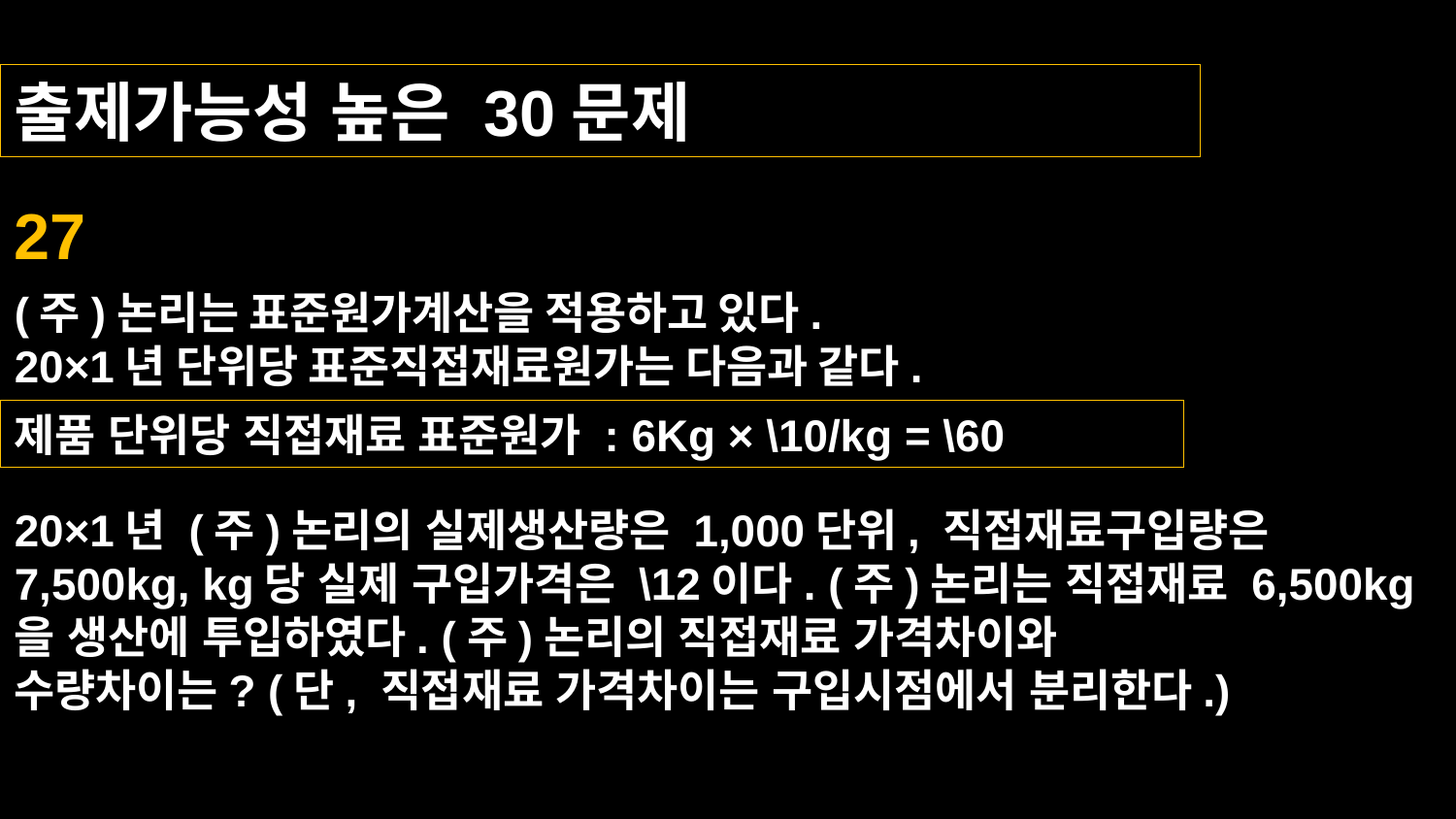

출제가능성 높은 30문제
27

(주)논리는 표준원가계산을 적용하고 있다.
20×1년 단위당 표준직접재료원가는 다음과 같다.
제품 단위당 직접재료 표준원가 : 6Kg × \10/kg = \60
20×1년 (주)논리의 실제생산량은 1,000단위, 직접재료구입량은 7,500kg, kg당 실제 구입가격은 \12이다. (주)논리는 직접재료 6,500kg을 생산에 투입하였다. (주)논리의 직접재료 가격차이와
수량차이는? (단, 직접재료 가격차이는 구입시점에서 분리한다.)